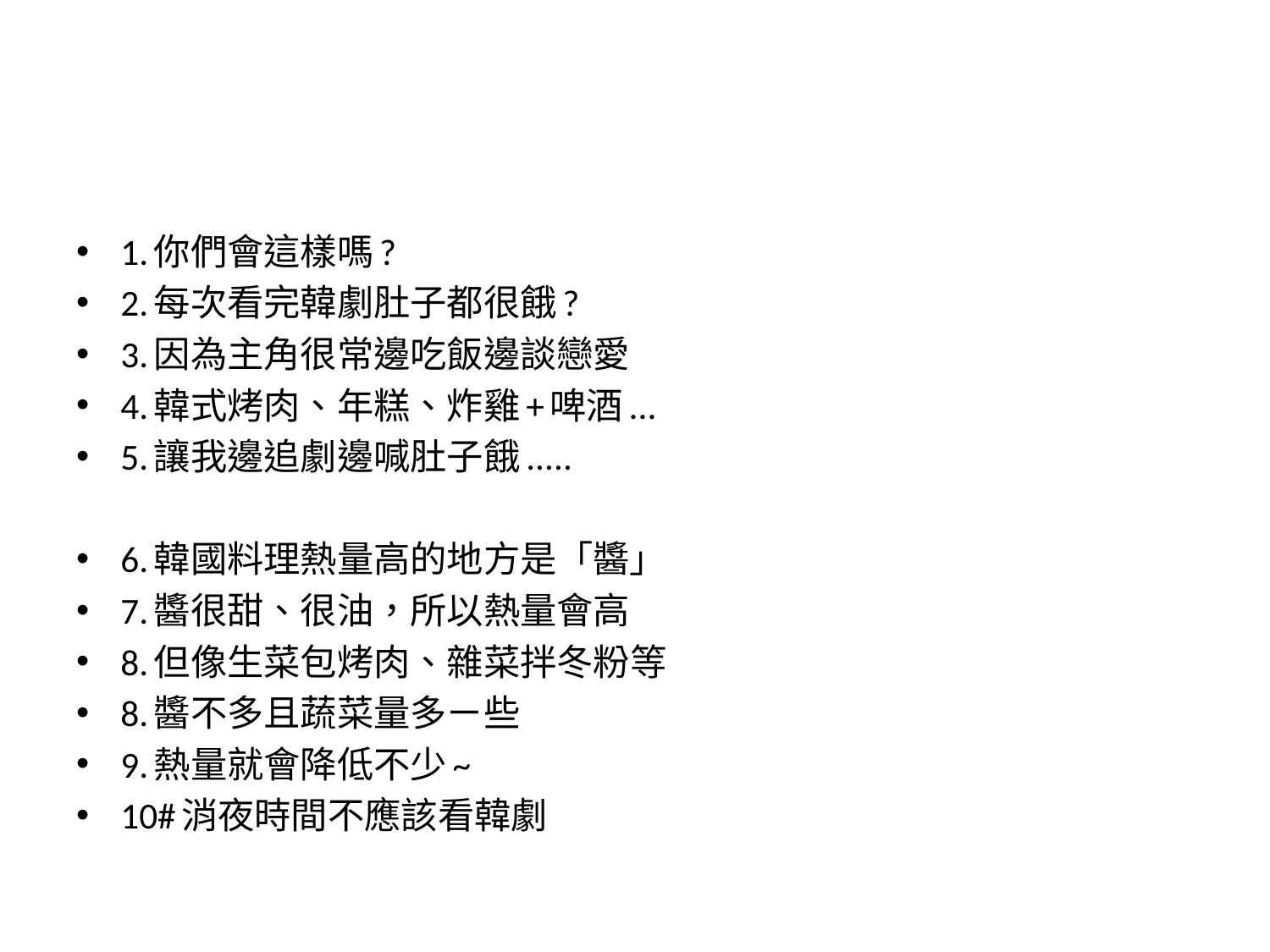

#
1.你們會這樣嗎?
2.每次看完韓劇肚子都很餓?
3.因為主角很常邊吃飯邊談戀愛
4.韓式烤肉、年糕、炸雞+啤酒...
5.讓我邊追劇邊喊肚子餓.....

6.韓國料理熱量高的地方是「醬」
7.醬很甜、很油，所以熱量會高
8.但像生菜包烤肉、雜菜拌冬粉等
8.醬不多且蔬菜量多ㄧ些
9.熱量就會降低不少~
10#消夜時間不應該看韓劇